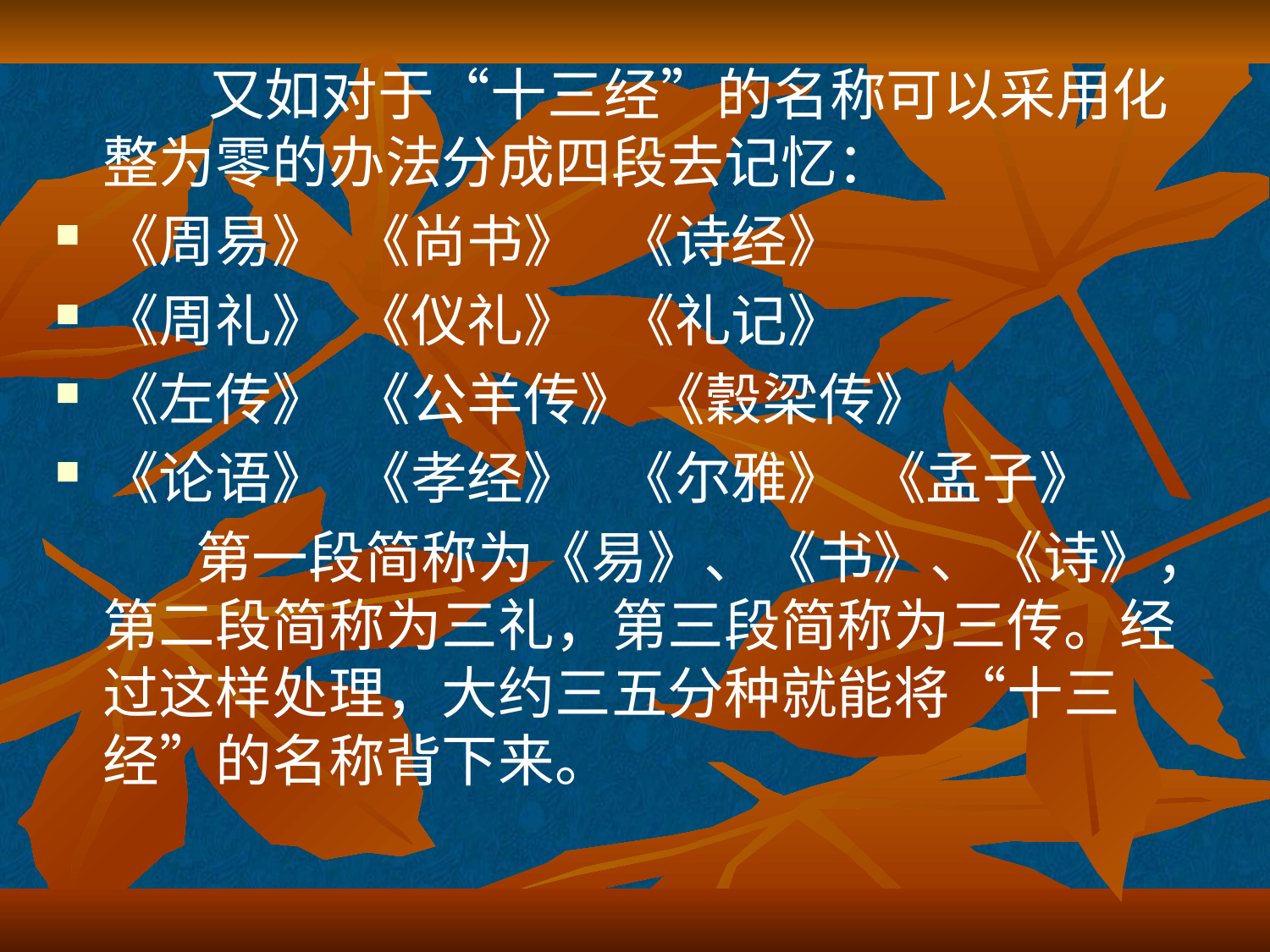

又如对于“十三经”的名称可以采用化整为零的办法分成四段去记忆：
《周易》  《尚书》   《诗经》
《周礼》  《仪礼》   《礼记》
《左传》  《公羊传》 《穀梁传》
《论语》  《孝经》   《尔雅》  《孟子》
          第一段简称为《易》、《书》、《诗》，第二段简称为三礼，第三段简称为三传。经过这样处理，大约三五分种就能将“十三经”的名称背下来。